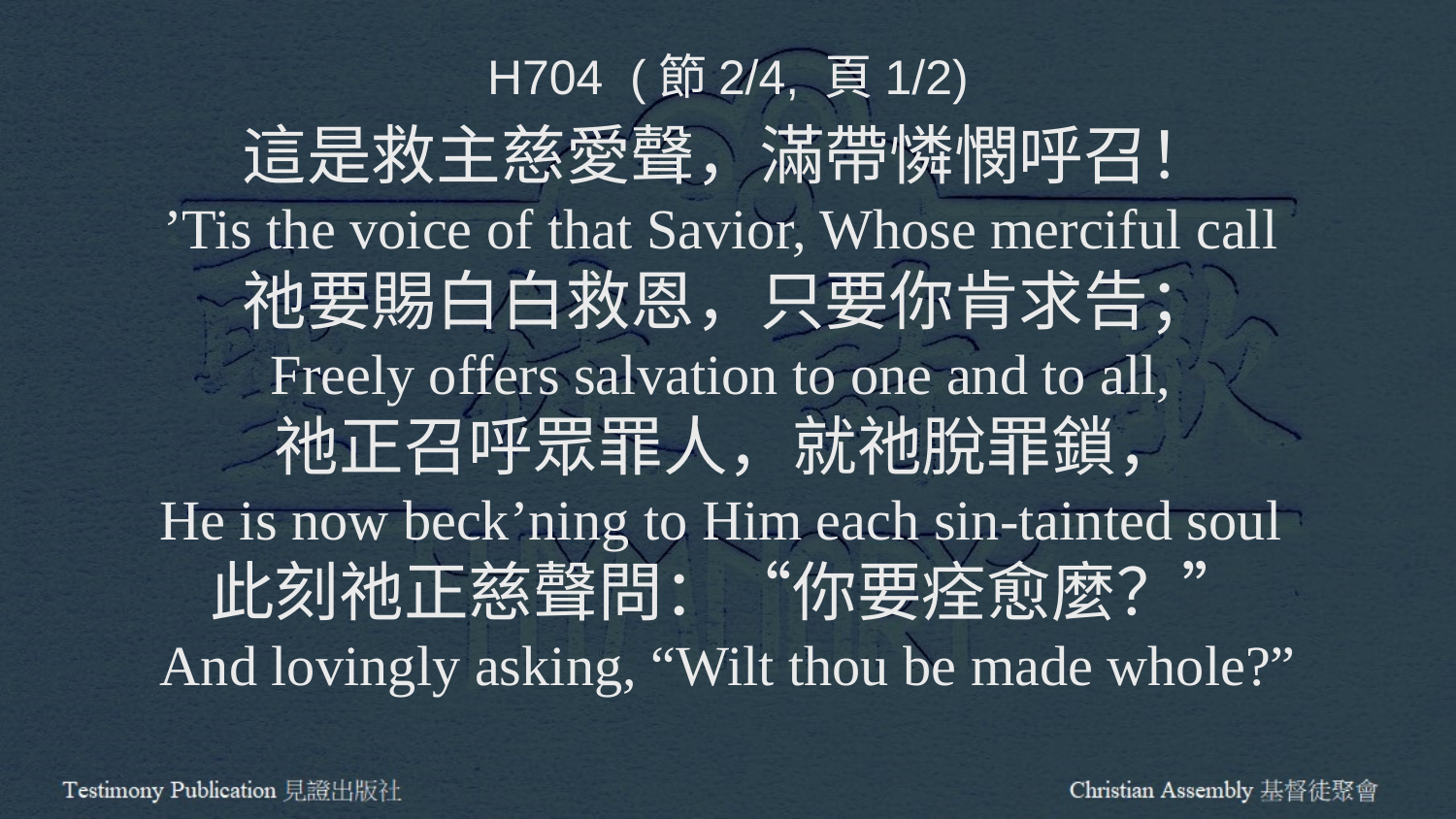

H704  (節2/4, 頁1/2)
這是救主慈愛聲，滿帶憐憫呼召！
’Tis the voice of that Savior, Whose merciful call
祂要賜白白救恩，只要你肯求告；
Freely offers salvation to one and to all,
祂正召呼眾罪人，就祂脫罪鎖，
He is now beck’ning to Him each sin-tainted soul
此刻祂正慈聲問：“你要痊愈麼？”
And lovingly asking, “Wilt thou be made whole?”